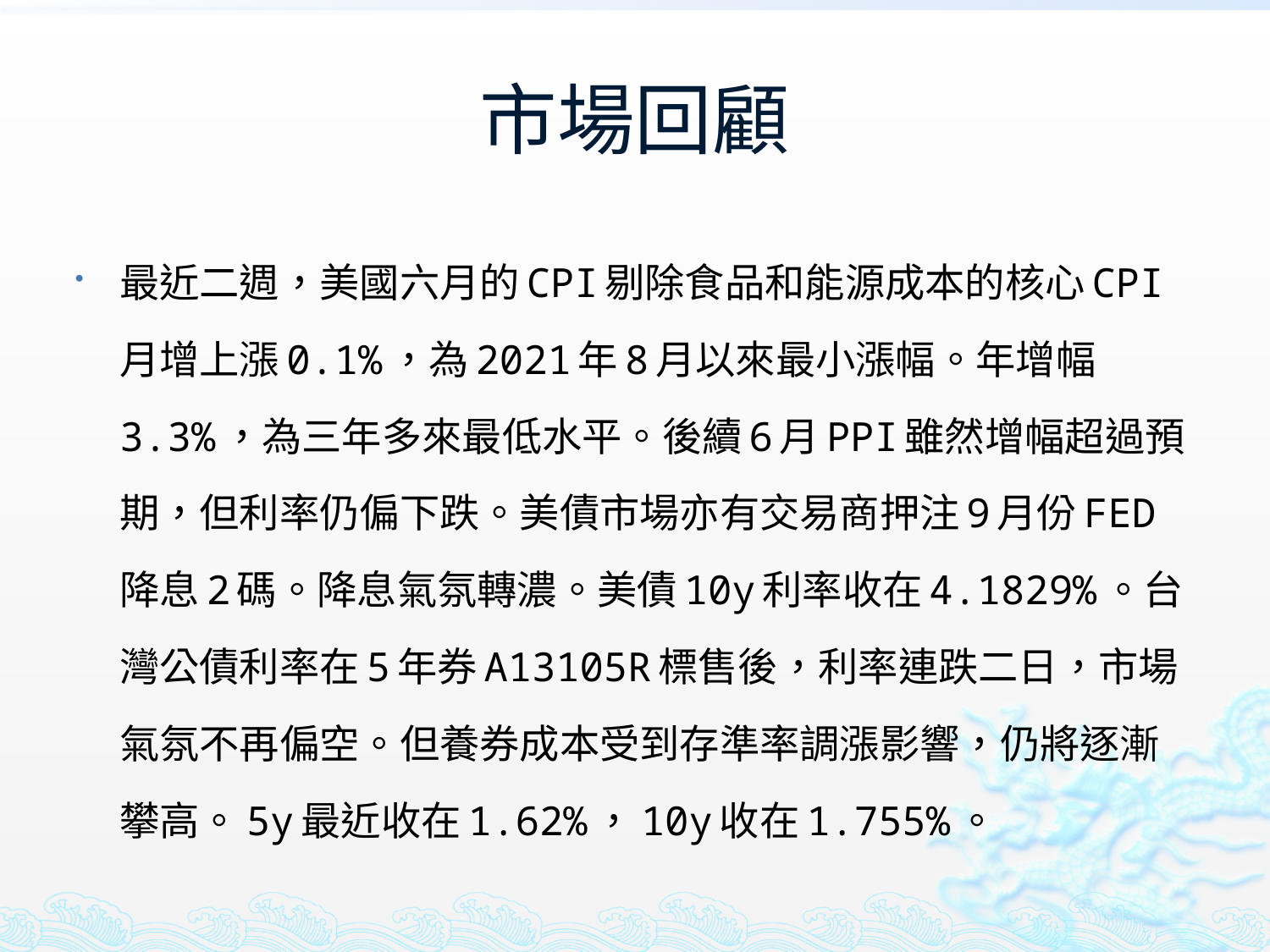

# 市場回顧
最近二週，美國六月的CPI剔除食品和能源成本的核心CPI月增上漲0.1%，為2021年8月以來最小漲幅。年增幅3.3%，為三年多來最低水平。後續6月PPI雖然增幅超過預期，但利率仍偏下跌。美債市場亦有交易商押注9月份FED降息2碼。降息氣氛轉濃。美債10y利率收在4.1829%。台灣公債利率在5年券A13105R標售後，利率連跌二日，市場氣氛不再偏空。但養券成本受到存準率調漲影響，仍將逐漸攀高。5y最近收在1.62%，10y收在1.755%。